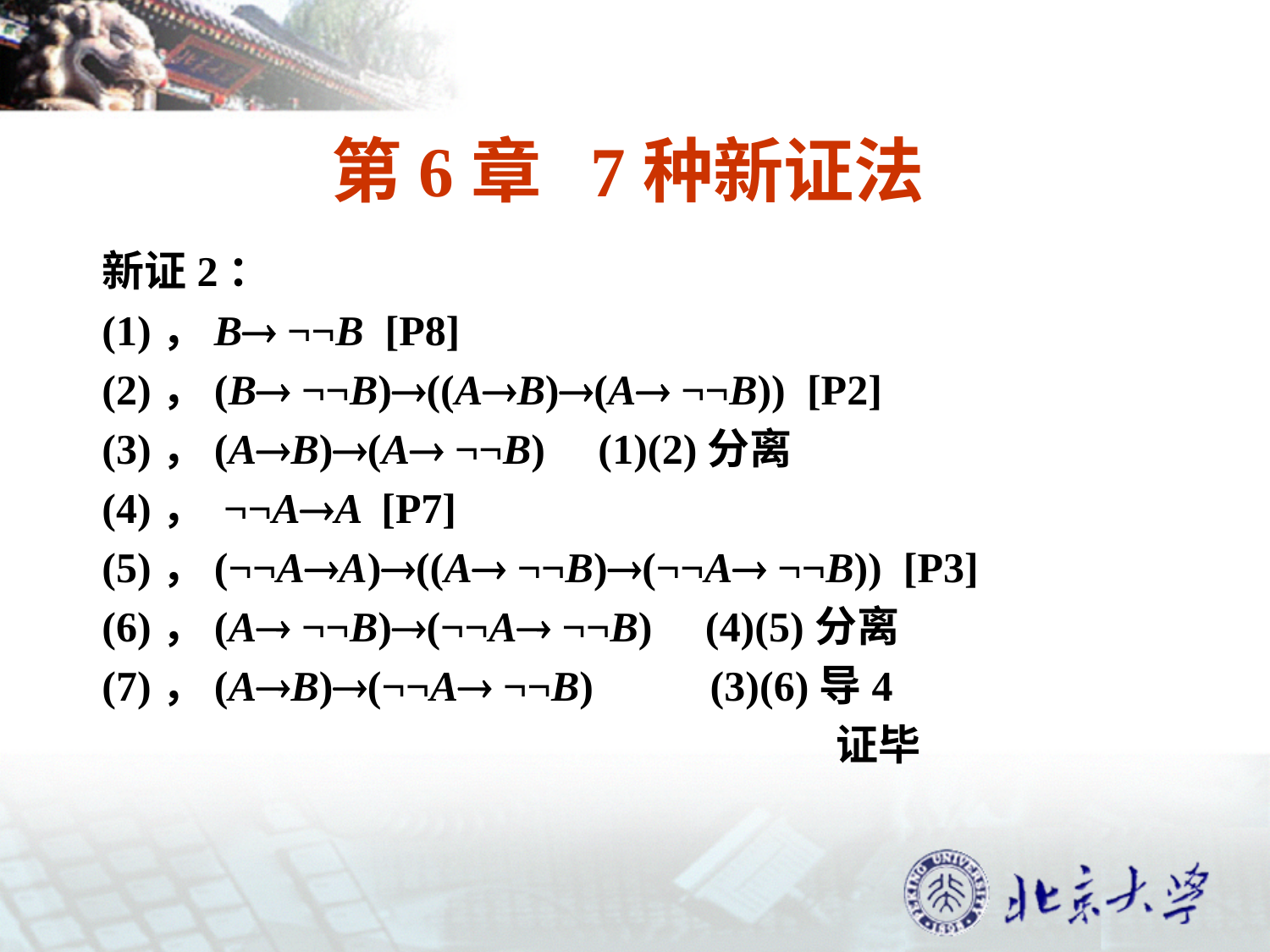

# 第6章  7种新证法
新证2：
(1)，B→ ¬¬B  [P8]
(2)，(B→ ¬¬B)→((A→B)→(A→ ¬¬B))  [P2]
(3)，(A→B)→(A→ ¬¬B)     (1)(2)分离
(4)， ¬¬A→A  [P7]
(5)，(¬¬A→A)→((A→ ¬¬B)→(¬¬A→ ¬¬B))  [P3]
(6)，(A→ ¬¬B)→(¬¬A→ ¬¬B)     (4)(5)分离
(7)，(A→B)→(¬¬A→ ¬¬B)           (3)(6)导4
                                                                            证毕